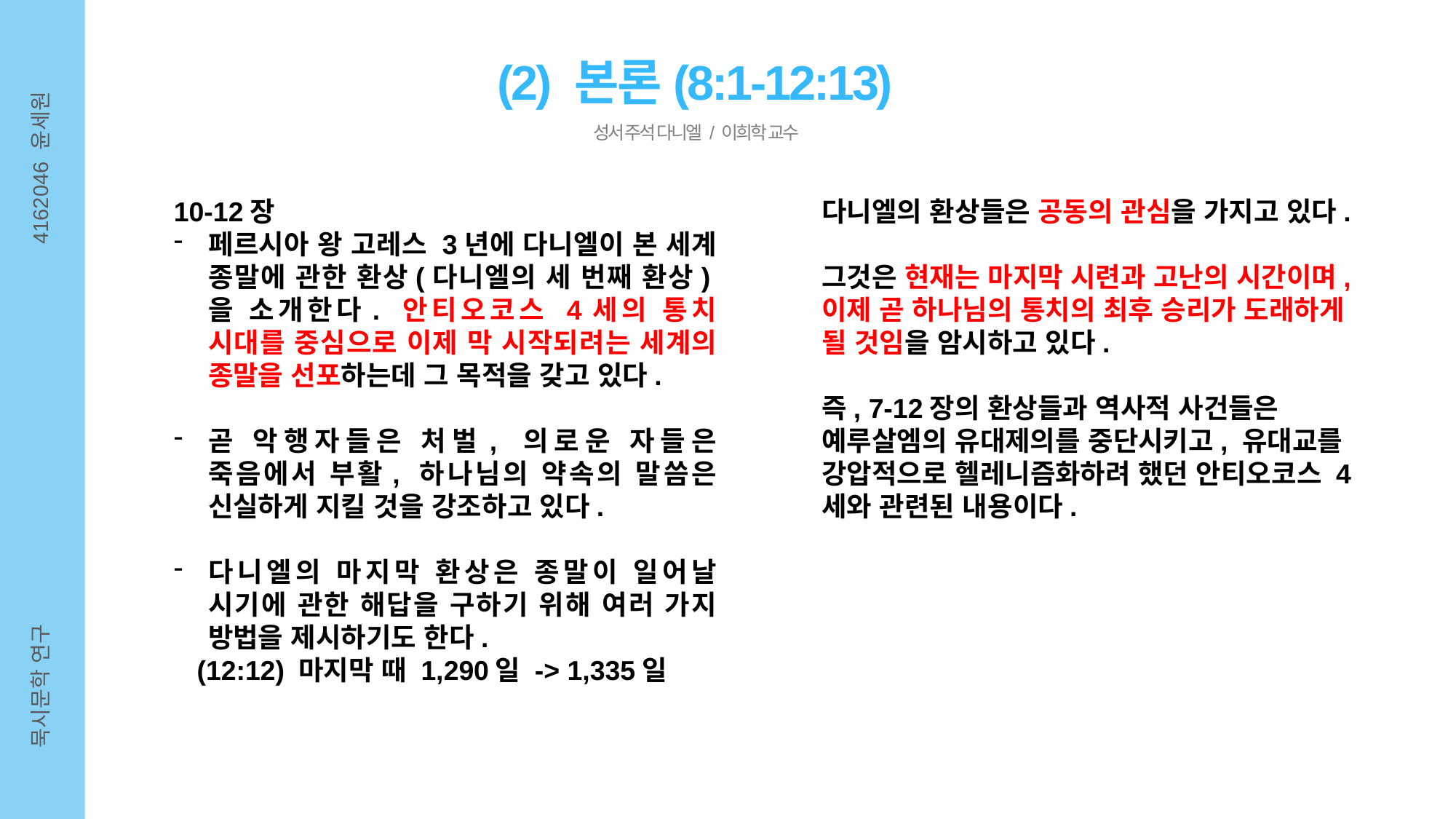

(2) 본론(8:1-12:13)
성서 주석 다니엘 / 이희학 교수
4162046 윤세원
10-12장
페르시아 왕 고레스 3년에 다니엘이 본 세계 종말에 관한 환상(다니엘의 세 번째 환상)을 소개한다. 안티오코스 4세의 통치 시대를 중심으로 이제 막 시작되려는 세계의 종말을 선포하는데 그 목적을 갖고 있다.

곧 악행자들은 처벌, 의로운 자들은 죽음에서 부활, 하나님의 약속의 말씀은 신실하게 지킬 것을 강조하고 있다.

다니엘의 마지막 환상은 종말이 일어날 시기에 관한 해답을 구하기 위해 여러 가지 방법을 제시하기도 한다.
   (12:12) 마지막 때 1,290일 -> 1,335일
다니엘의 환상들은 공동의 관심을 가지고 있다.

그것은 현재는 마지막 시련과 고난의 시간이며, 이제 곧 하나님의 통치의 최후 승리가 도래하게 될 것임을 암시하고 있다.

즉, 7-12장의 환상들과 역사적 사건들은 예루살엠의 유대제의를 중단시키고, 유대교를 강압적으로 헬레니즘화하려 했던 안티오코스 4세와 관련된 내용이다.
묵시문학 연구